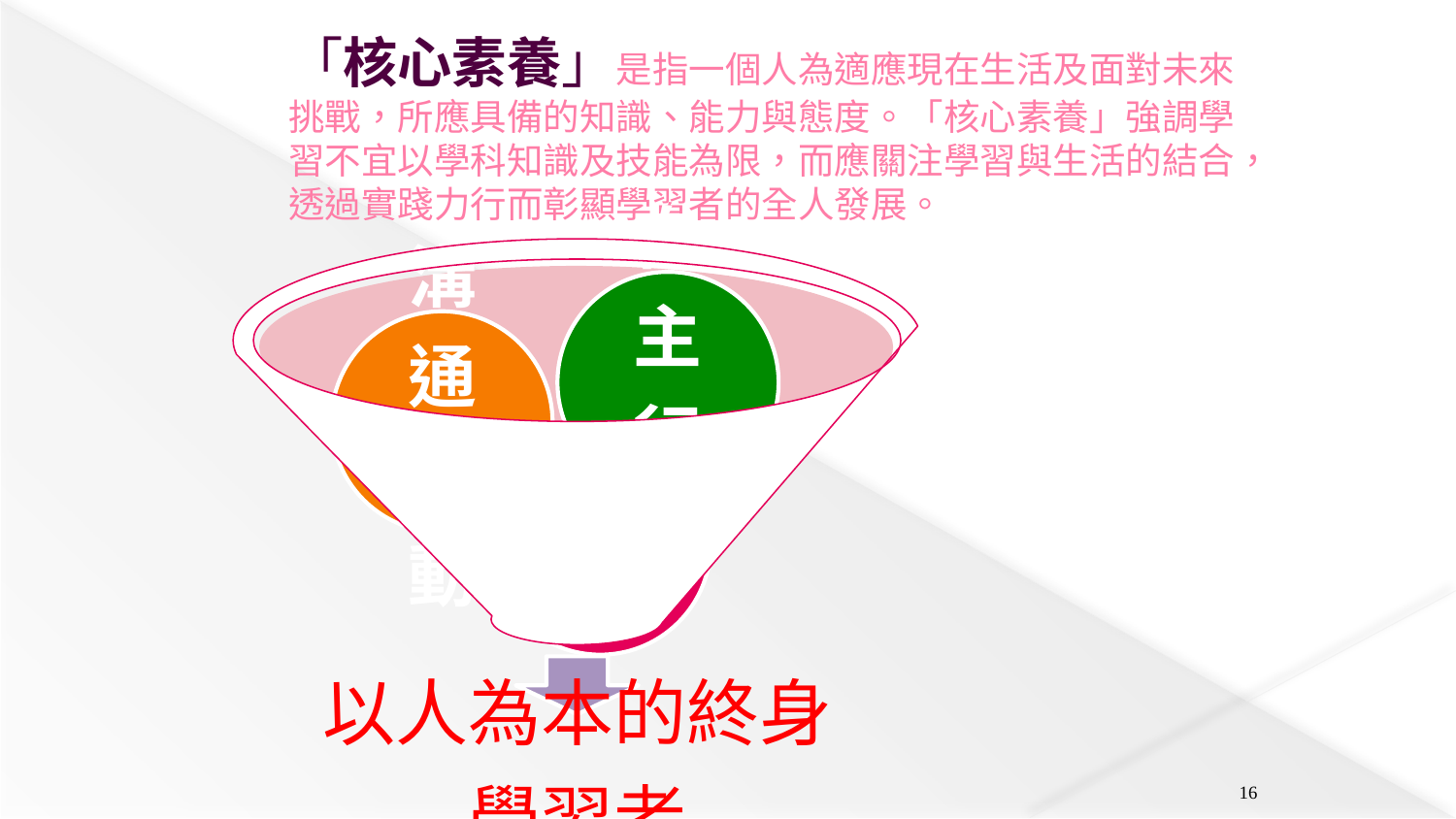

# 「核心素養」是指一個人為適應現在生活及面對未來挑戰，所應具備的知識、能力與態度。「核心素養」強調學習不宜以學科知識及技能為限，而應關注學習與生活的結合，透過實踐力行而彰顯學習者的全人發展。
溝通互動
16